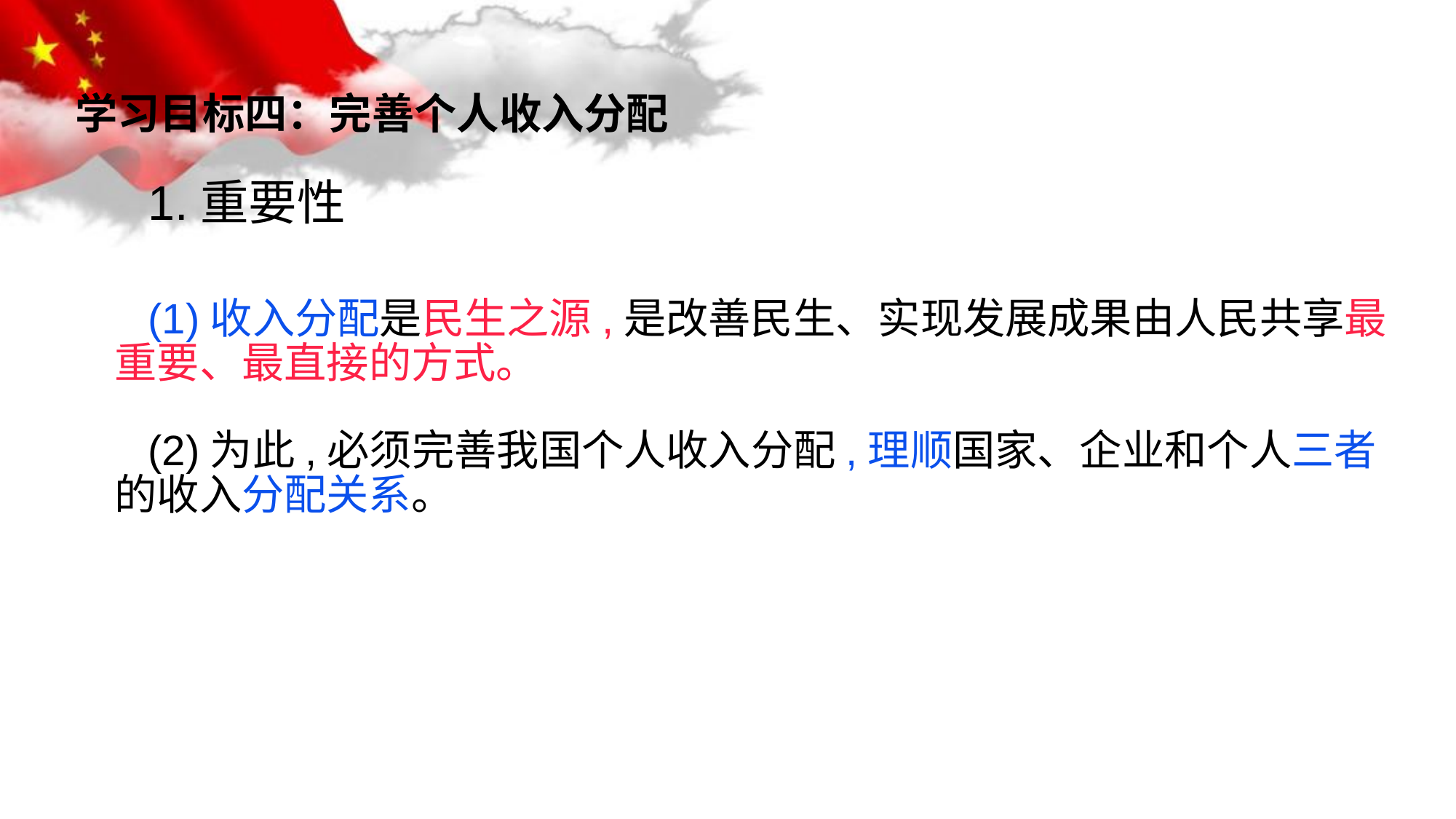

学习目标四：完善个人收入分配
1.重要性
(1)收入分配是民生之源,是改善民生、实现发展成果由人民共享最重要、最直接的方式。

(2)为此,必须完善我国个人收入分配,理顺国家、企业和个人三者的收入分配关系。